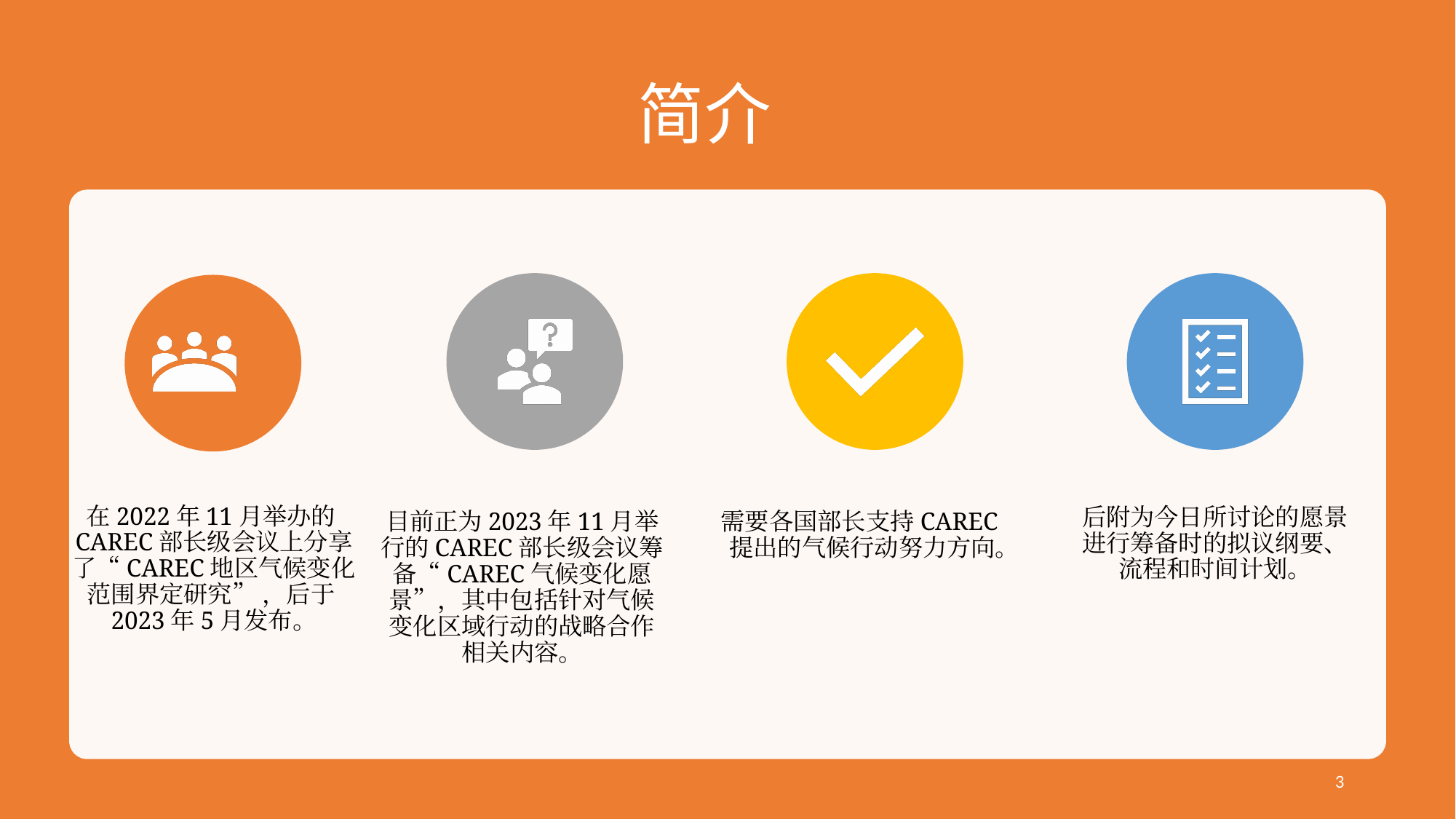

# 简介

在2022年11月举办的CAREC部长级会议上分享了“CAREC地区气候变化范围界定研究” ，后于2023年5月发布。
目前正为2023年11月举行的CAREC部长级会议筹备“CAREC气候变化愿景”，其中包括针对气候变化区域行动的战略合作相关内容。
需要各国部长支持CAREC提出的气候行动努力方向。
后附为今日所讨论的愿景进行筹备时的拟议纲要、流程和时间计划。
3